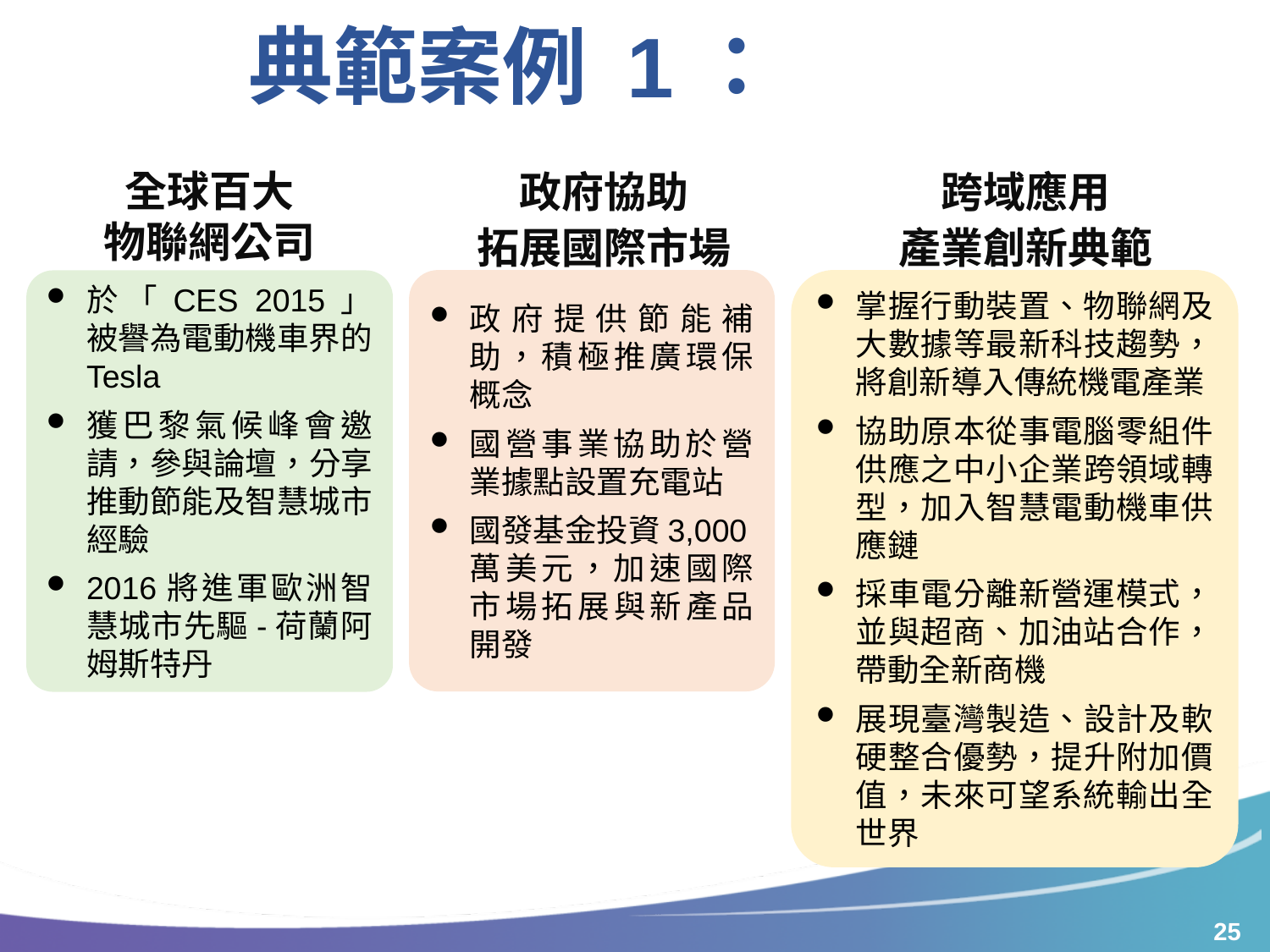

典範案例 1：
全球百大
物聯網公司
政府協助
拓展國際市場
跨域應用
產業創新典範
掌握行動裝置、物聯網及大數據等最新科技趨勢，將創新導入傳統機電產業
協助原本從事電腦零組件供應之中小企業跨領域轉型，加入智慧電動機車供應鏈
採車電分離新營運模式，並與超商、加油站合作，帶動全新商機
展現臺灣製造、設計及軟硬整合優勢，提升附加價值，未來可望系統輸出全世界
政府提供節能補助，積極推廣環保概念
國營事業協助於營業據點設置充電站
國發基金投資3,000萬美元，加速國際市場拓展與新產品開發
於「CES 2015」被譽為電動機車界的Tesla
獲巴黎氣候峰會邀請，參與論壇，分享推動節能及智慧城市經驗
2016將進軍歐洲智慧城市先驅-荷蘭阿姆斯特丹
25